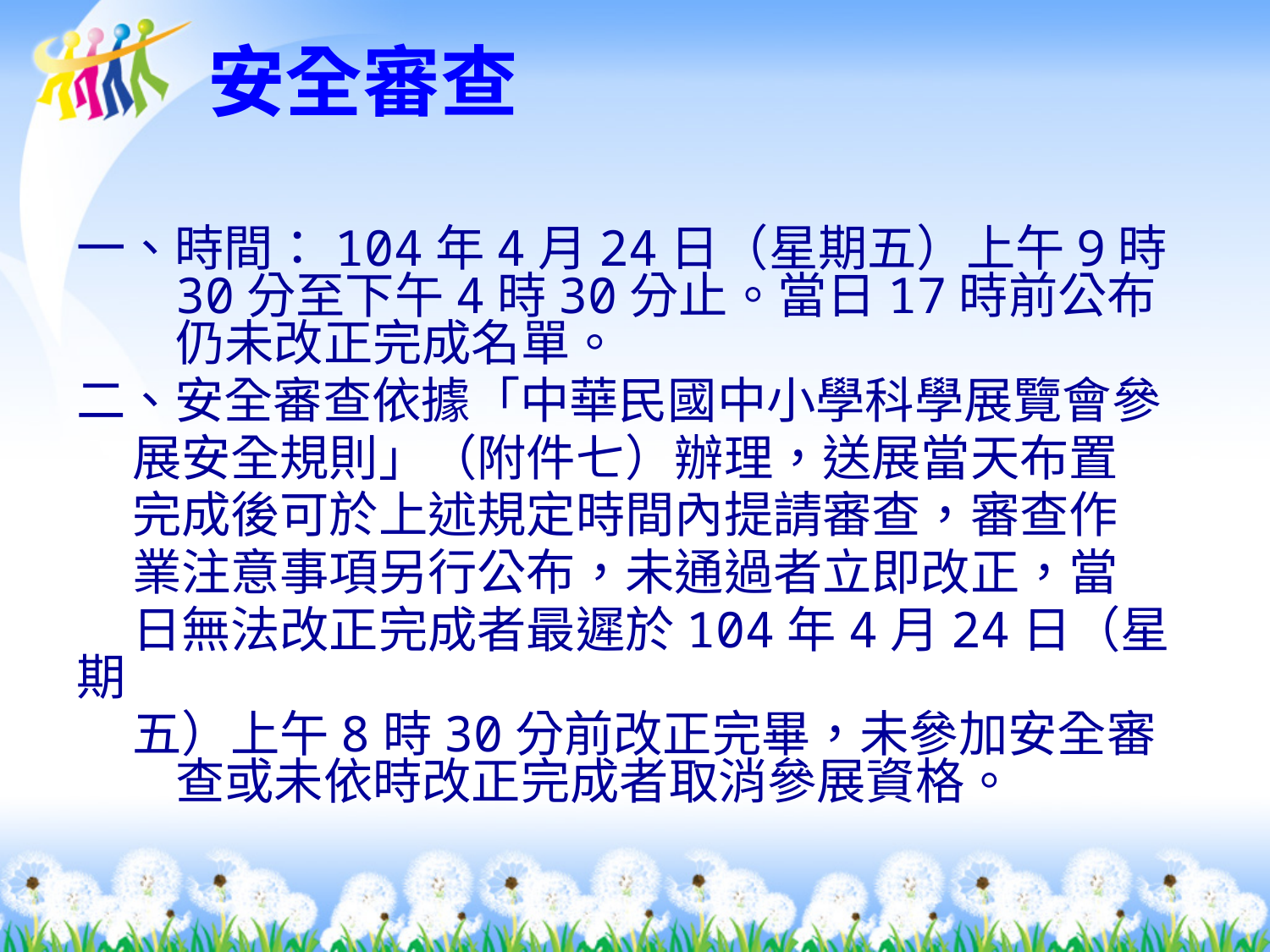

一、時間：104年4月24日（星期五）上午9時30分至下午4時30分止。當日17時前公布仍未改正完成名單。
二、安全審查依據「中華民國中小學科學展覽會參
    展安全規則」（附件七）辦理，送展當天布置
    完成後可於上述規定時間內提請審查，審查作
    業注意事項另行公布，未通過者立即改正，當
    日無法改正完成者最遲於104年4月24日（星期
    五）上午8時30分前改正完畢，未參加安全審查或未依時改正完成者取消參展資格。
安全審查